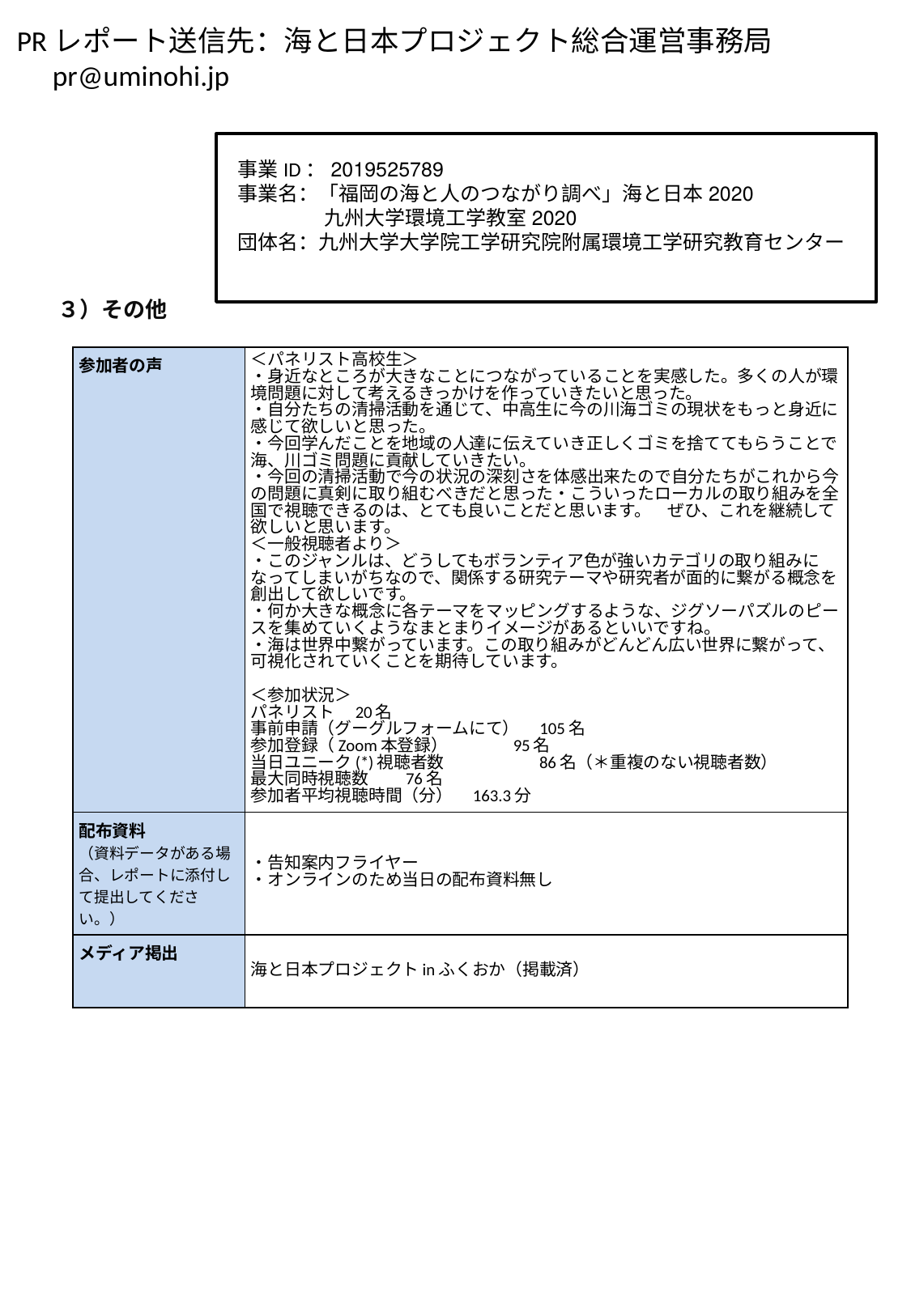

事業ID：2019525789
事業名：「福岡の海と人のつながり調べ」海と日本2020
　 九州大学環境工学教室2020
団体名：九州大学大学院工学研究院附属環境工学研究教育センター
３）その他
| 参加者の声 | ＜パネリスト高校生＞ ・身近なところが大きなことにつながっていることを実感した。多くの人が環境問題に対して考えるきっかけを作っていきたいと思った。 ・自分たちの清掃活動を通じて、中高生に今の川海ゴミの現状をもっと身近に感じて欲しいと思った。 ・今回学んだことを地域の人達に伝えていき正しくゴミを捨ててもらうことで海、川ゴミ問題に貢献していきたい。 ・今回の清掃活動で今の状況の深刻さを体感出来たので自分たちがこれから今の問題に真剣に取り組むべきだと思った・こういったローカルの取り組みを全国で視聴できるのは、とても良いことだと思います。　ぜひ、これを継続して欲しいと思います。 ＜一般視聴者より＞ ・このジャンルは、どうしてもボランティア色が強いカテゴリの取り組みになってしまいがちなので、関係する研究テーマや研究者が面的に繋がる概念を創出して欲しいです。 ・何か大きな概念に各テーマをマッピングするような、ジグソーパズルのピースを集めていくようなまとまりイメージがあるといいですね。 ・海は世界中繋がっています。この取り組みがどんどん広い世界に繋がって、可視化されていくことを期待しています。 ＜参加状況＞ パネリスト　20名 事前申請（グーグルフォームにて）　105名 参加登録（Zoom本登録） 　  　　95名 当日ユニーク(\*)視聴者数　　　　　  86名（＊重複のない視聴者数） 最大同時視聴数　　76名 参加者平均視聴時間（分）　163.3分 |
| --- | --- |
| 配布資料 （資料データがある場合、レポートに添付して提出してください。） | ・告知案内フライヤー ・オンラインのため当日の配布資料無し |
| メディア掲出 | 海と日本プロジェクトinふくおか（掲載済） |